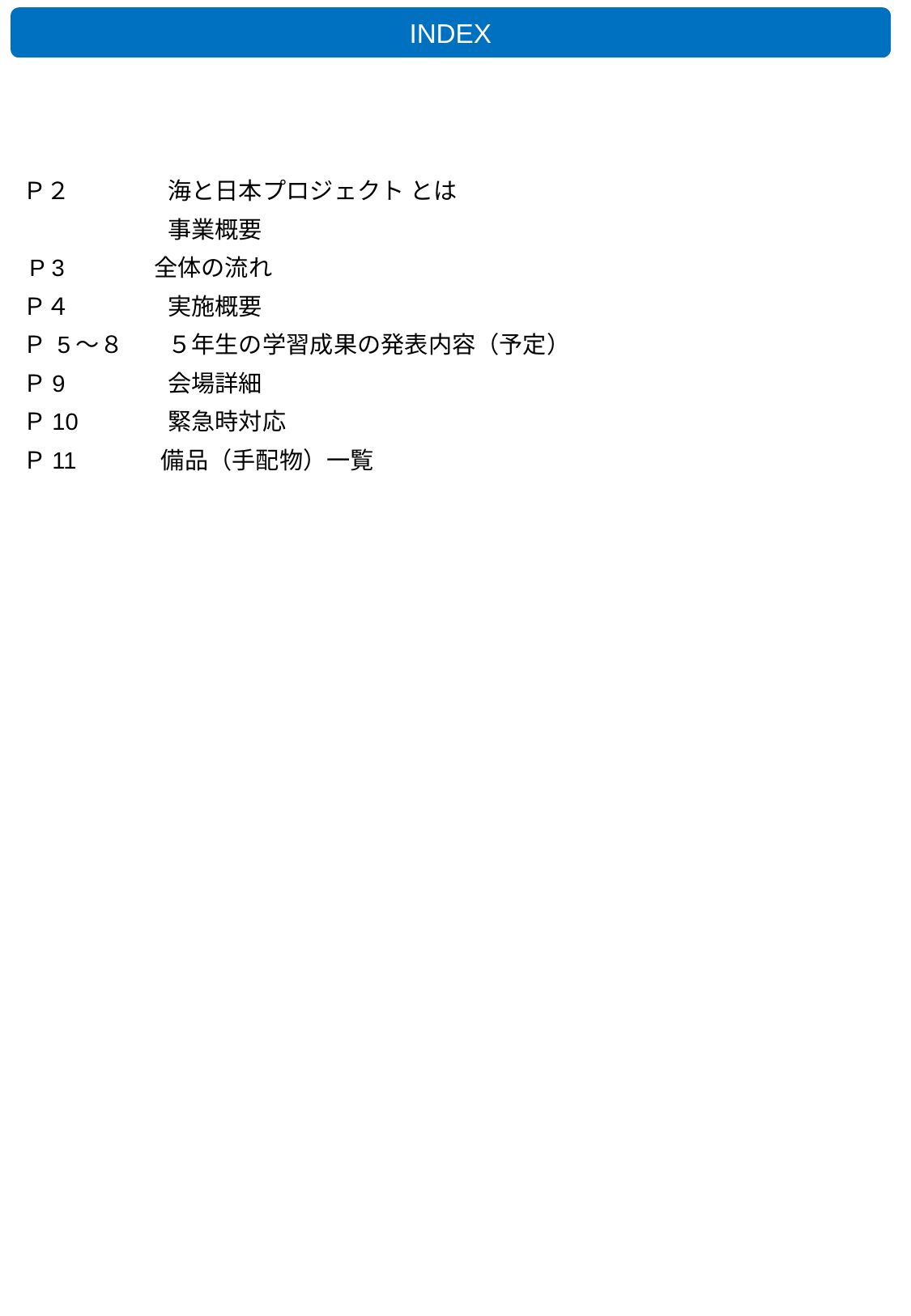

INDEX

Ｐ２ 	　海と日本プロジェクト とは
 	　事業概要
 P 3         　全体の流れ
Ｐ４	　実施概要
Ｐ 5～８ 	　５年生の学習成果の発表内容（予定）
Ｐ9	　会場詳細
Ｐ10	　緊急時対応
Ｐ11　　      備品（手配物）一覧
2